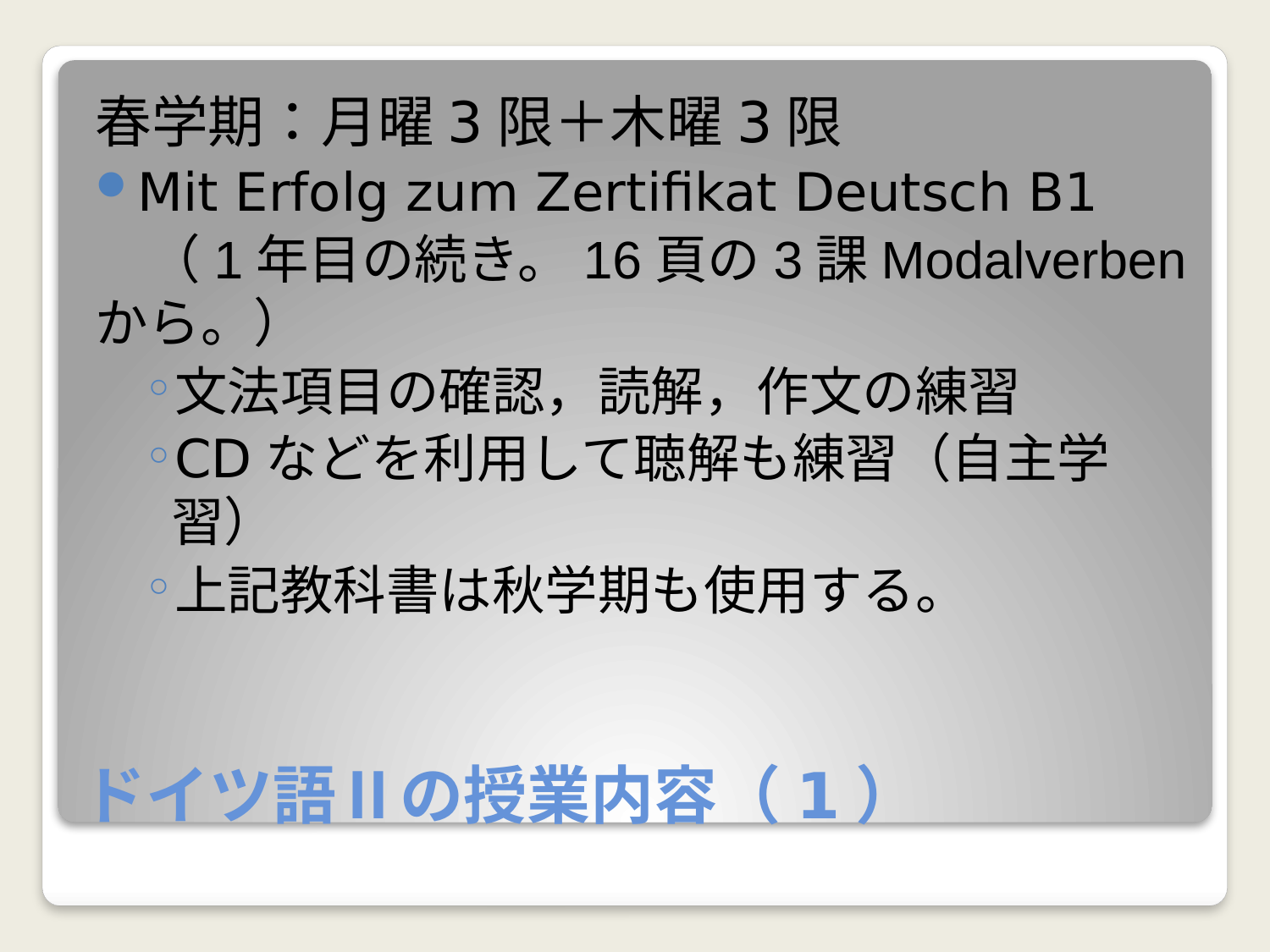

春学期：月曜3限＋木曜3限
Mit Erfolg zum Zertifikat Deutsch B1
　（1年目の続き。16頁の3課Modalverbenから。）
文法項目の確認，読解，作文の練習
CDなどを利用して聴解も練習（自主学習）
上記教科書は秋学期も使用する。
# ドイツ語Ⅱの授業内容（1）